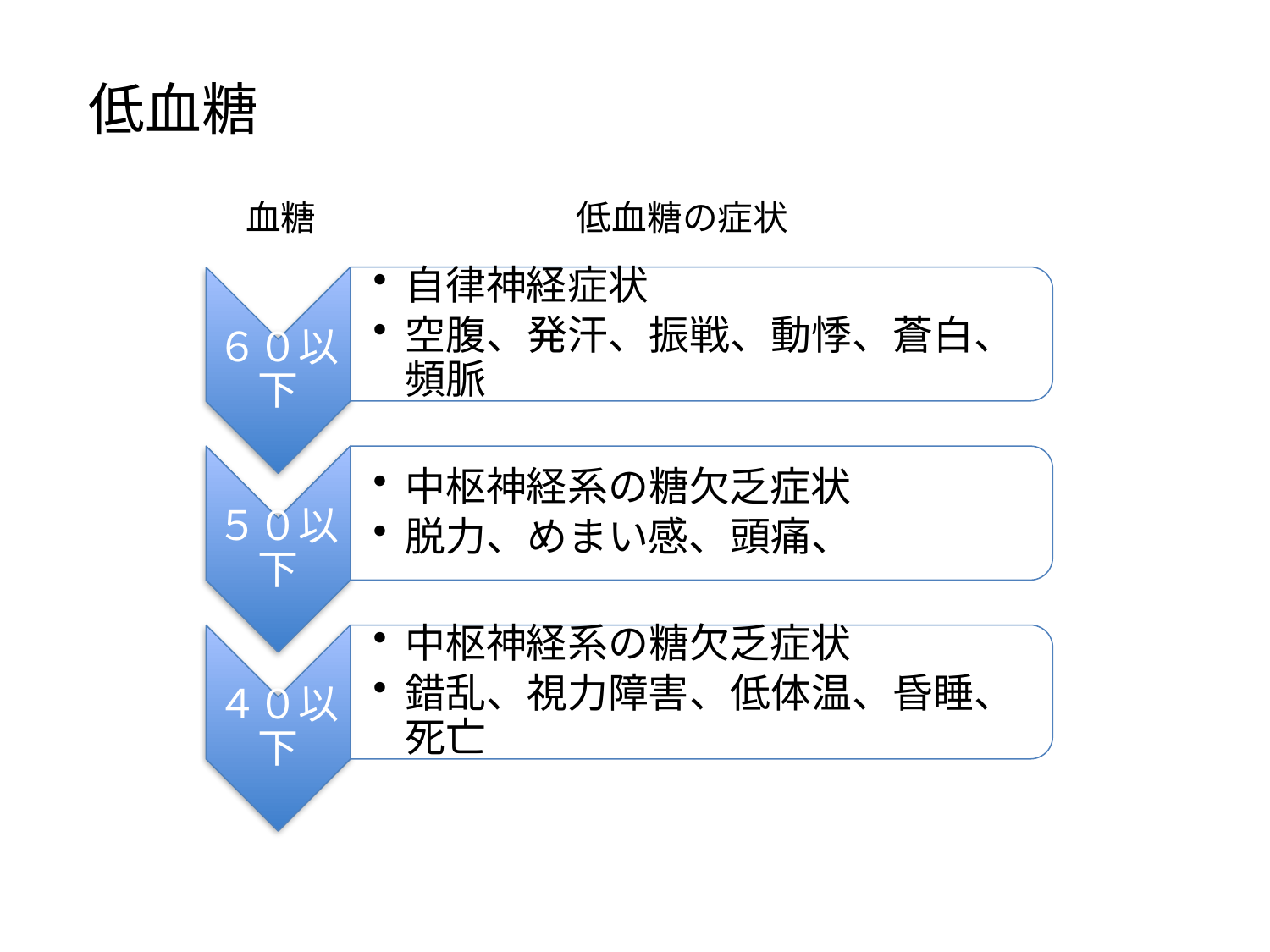

低血糖
血糖
低血糖の症状
６０以下
自律神経症状
空腹、発汗、振戦、動悸、蒼白、頻脈
５０以下
中枢神経系の糖欠乏症状
脱力、めまい感、頭痛、
４０以下
中枢神経系の糖欠乏症状
錯乱、視力障害、低体温、昏睡、死亡